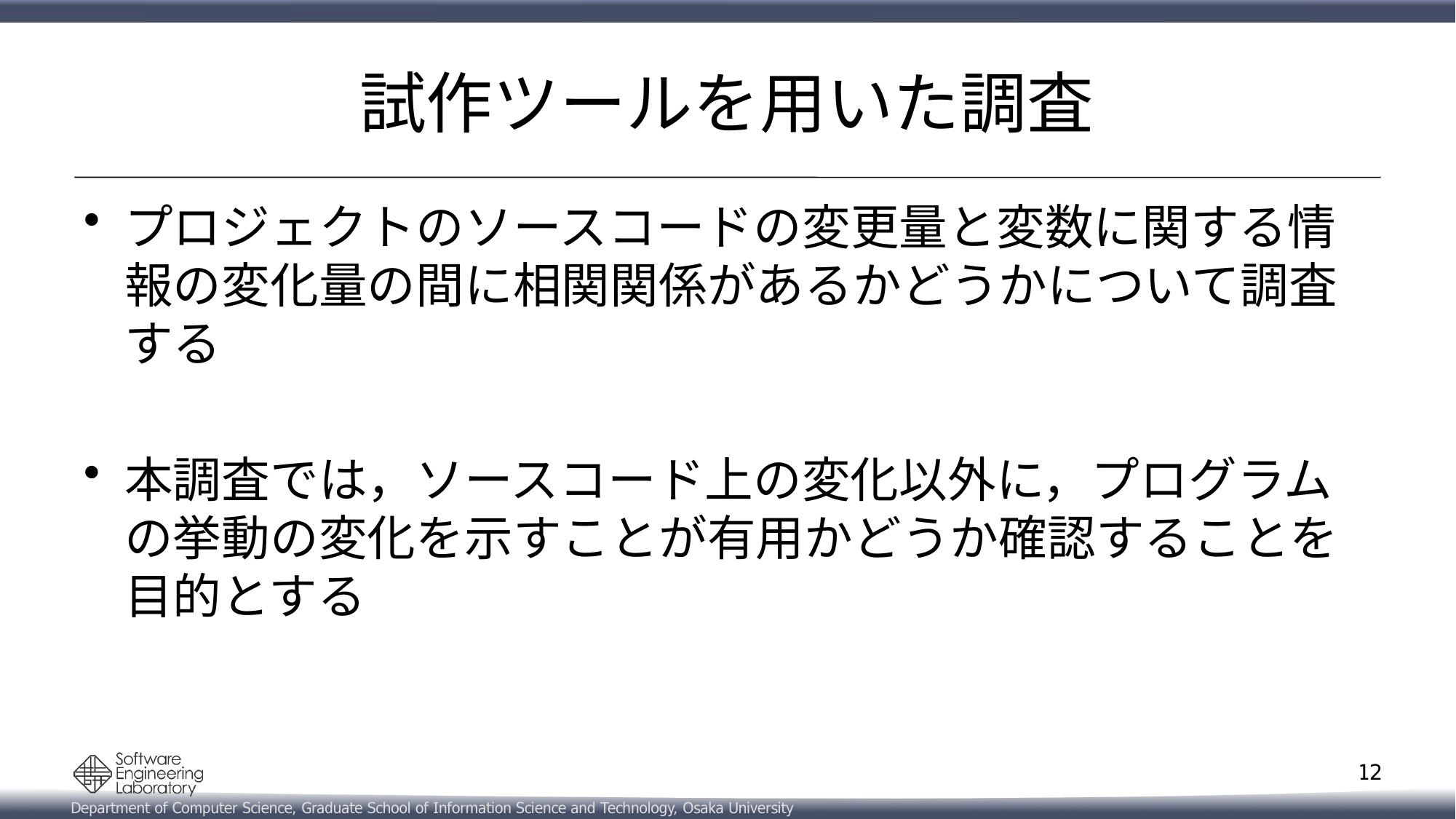

# 試作ツールを用いた調査
プロジェクトのソースコードの変更量と変数に関する情報の変化量の間に相関関係があるかどうかについて調査する

本調査では，ソースコード上の変化以外に，プログラムの挙動の変化を示すことが有用かどうか確認することを目的とする

12